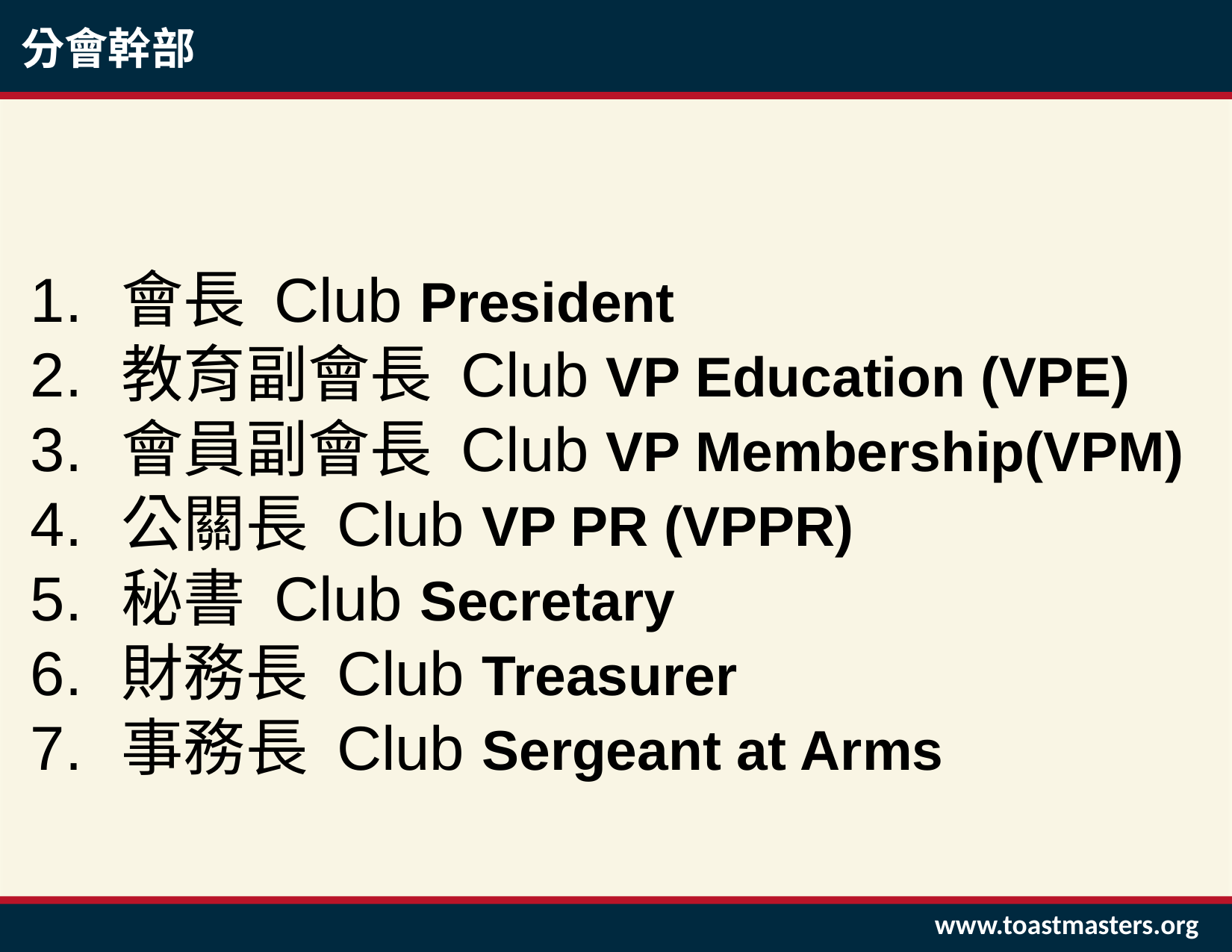

分會幹部

會長 Club President
教育副會長 Club VP Education (VPE)
會員副會長 Club VP Membership(VPM)
公關長 Club VP PR (VPPR)
秘書 Club Secretary
財務長 Club Treasurer
事務長 Club Sergeant at Arms

www.toastmasters.org